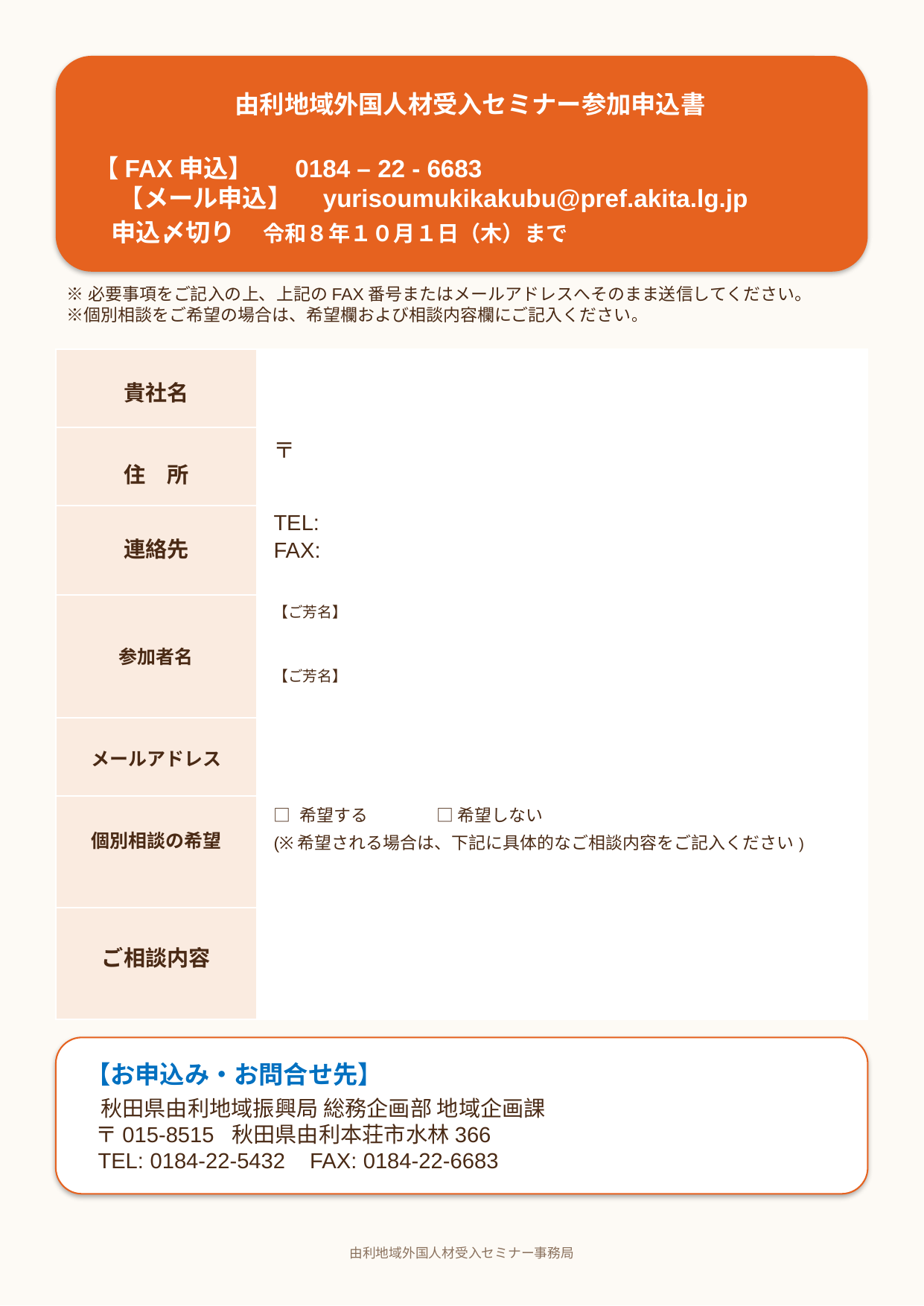

由利地域外国人材受入セミナー参加申込書

【FAX申込】　  0184 – 22 - 6683
　【メール申込】　yurisoumukikakubu@pref.akita.lg.jp
  申込〆切り     令和８年１０月１日（木）まで
※必要事項をご記入の上、上記のFAX番号またはメールアドレスへそのまま送信してください。
※個別相談をご希望の場合は、希望欄および相談内容欄にご記入ください。
| 貴社名 |  |
| --- | --- |
| 住　所 | 〒 |
| 連絡先 | TEL: FAX: |
| 参加者名 | 【ご芳名】 【ご芳名】 |
| メールアドレス |  |
| 個別相談の希望 | □ 希望する　　　　□ 希望しない (※希望される場合は、下記に具体的なご相談内容をご記入ください) |
| ご相談内容 |  |
【お申込み・お問合せ先】
  秋田県由利地域振興局 総務企画部 地域企画課
  〒015-8515  秋田県由利本荘市水林366
  TEL: 0184-22-5432    FAX: 0184-22-6683
由利地域外国人材受入セミナー事務局